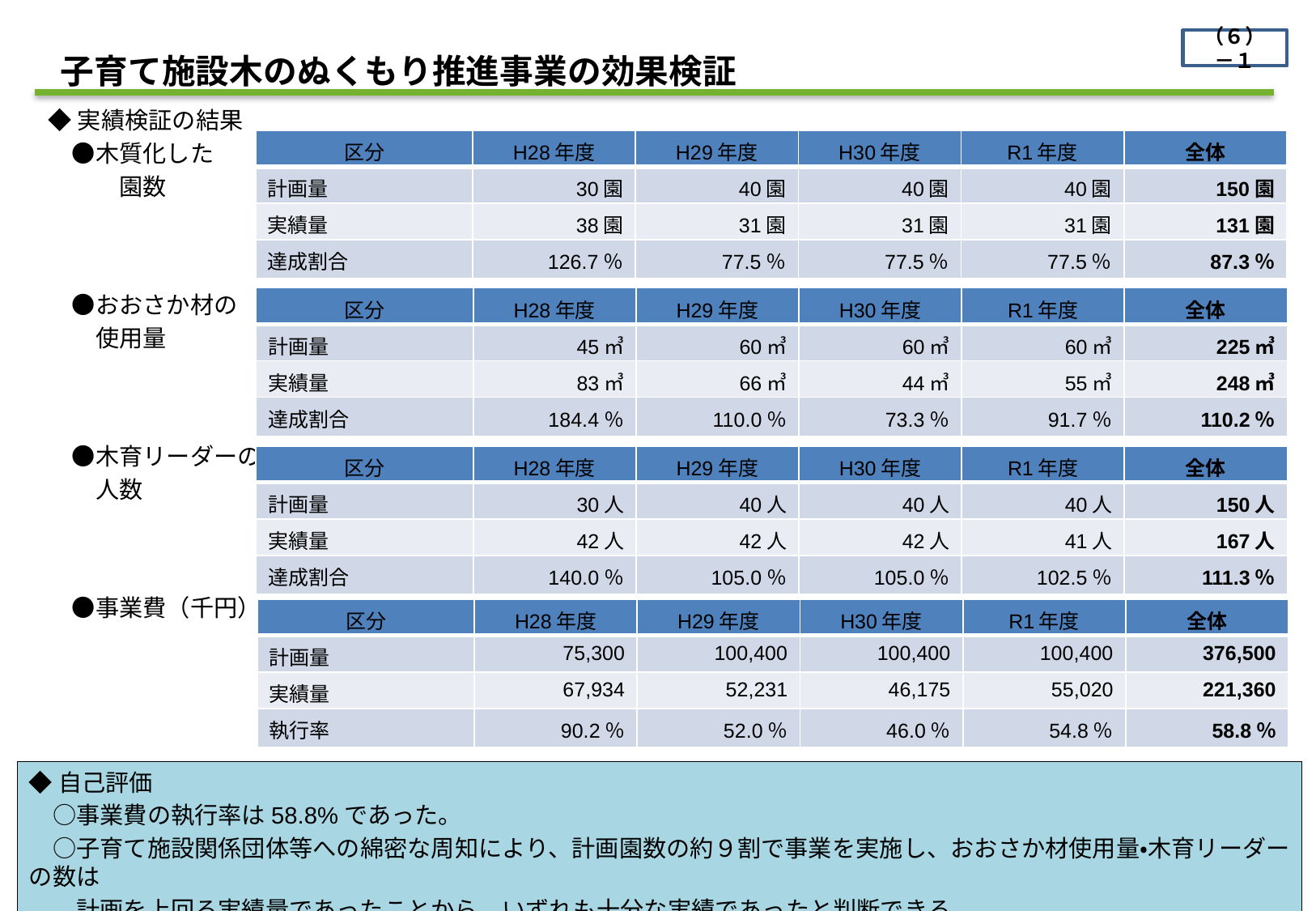

（６）－１
　子育て施設木のぬくもり推進事業の効果検証
◆実績検証の結果
　●木質化した
　　　園数

　●おおさか材の
　　使用量

　●木育リーダーの
　　人数

　●事業費（千円）
| 区分 | H28年度 | H29年度 | H30年度 | R1年度 | 全体 |
| --- | --- | --- | --- | --- | --- |
| 計画量 | 30園 | 40園 | 40園 | 40園 | 150園 |
| 実績量 | 38園 | 31園 | 31園 | 31園 | 131園 |
| 達成割合 | 126.7％ | 77.5％ | 77.5％ | 77.5％ | 87.3％ |
| 区分 | H28年度 | H29年度 | H30年度 | R1年度 | 全体 |
| --- | --- | --- | --- | --- | --- |
| 計画量 | 45㎥ | 60㎥ | 60㎥ | 60㎥ | 225㎥ |
| 実績量 | 83㎥ | 66㎥ | 44㎥ | 55㎥ | 248㎥ |
| 達成割合 | 184.4％ | 110.0％ | 73.3％ | 91.7％ | 110.2％ |
| 区分 | H28年度 | H29年度 | H30年度 | R1年度 | 全体 |
| --- | --- | --- | --- | --- | --- |
| 計画量 | 30人 | 40人 | 40人 | 40人 | 150人 |
| 実績量 | 42人 | 42人 | 42人 | 41人 | 167人 |
| 達成割合 | 140.0％ | 105.0％ | 105.0％ | 102.5％ | 111.3％ |
| 区分 | H28年度 | H29年度 | H30年度 | R1年度 | 全体 |
| --- | --- | --- | --- | --- | --- |
| 計画量 | 75,300 | 100,400 | 100,400 | 100,400 | 376,500 |
| 実績量 | 67,934 | 52,231 | 46,175 | 55,020 | 221,360 |
| 執行率 | 90.2％ | 52.0％ | 46.0％ | 54.8％ | 58.8％ |
◆自己評価
　○事業費の執行率は58.8%であった。
　○子育て施設関係団体等への綿密な周知により、計画園数の約９割で事業を実施し、おおさか材使用量・木育リーダーの数は
　　計画を上回る実績量であったことから、いずれも十分な実績であったと判断できる。